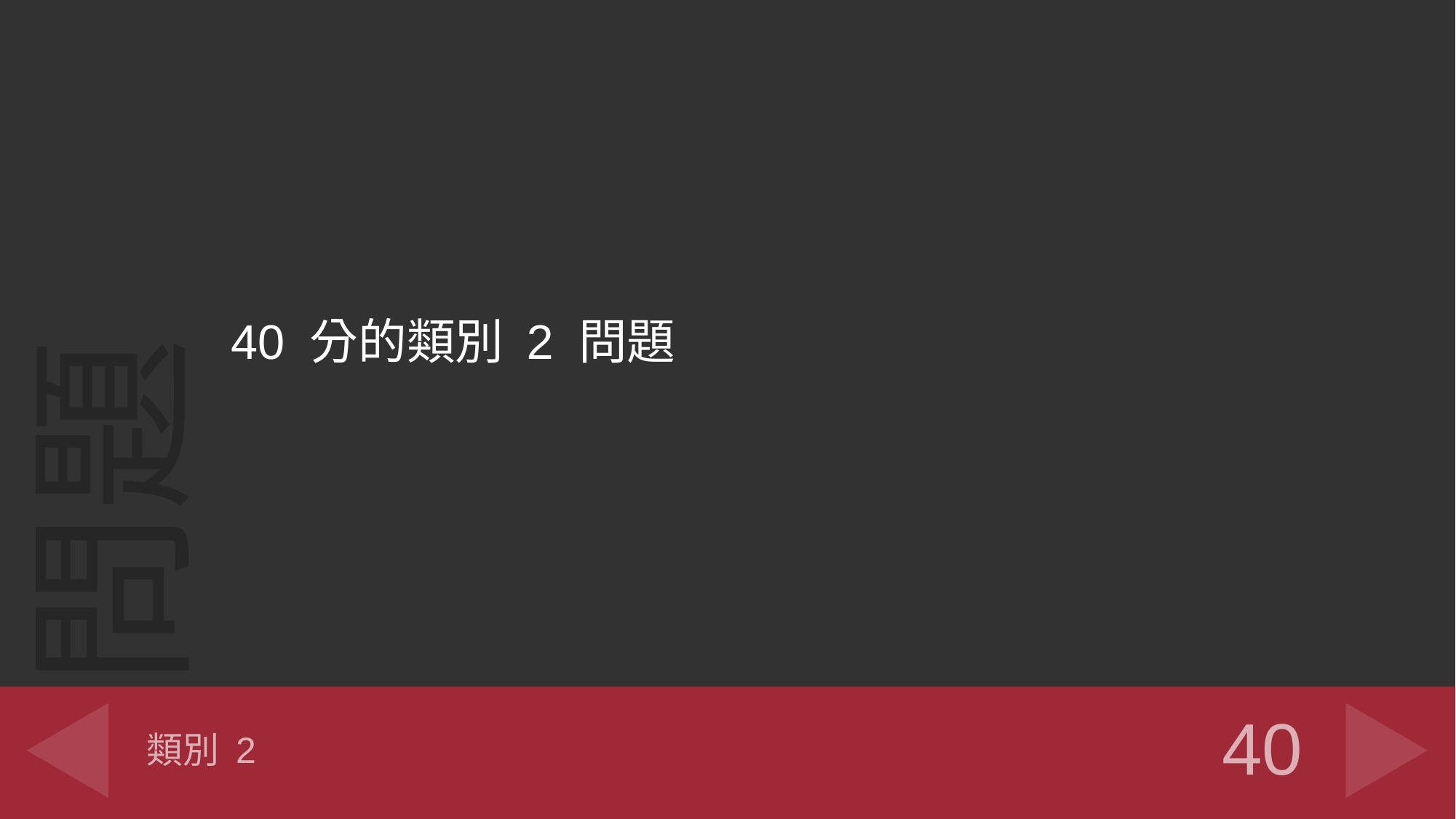

40 分的類別 2 問題
# 類別 2
40